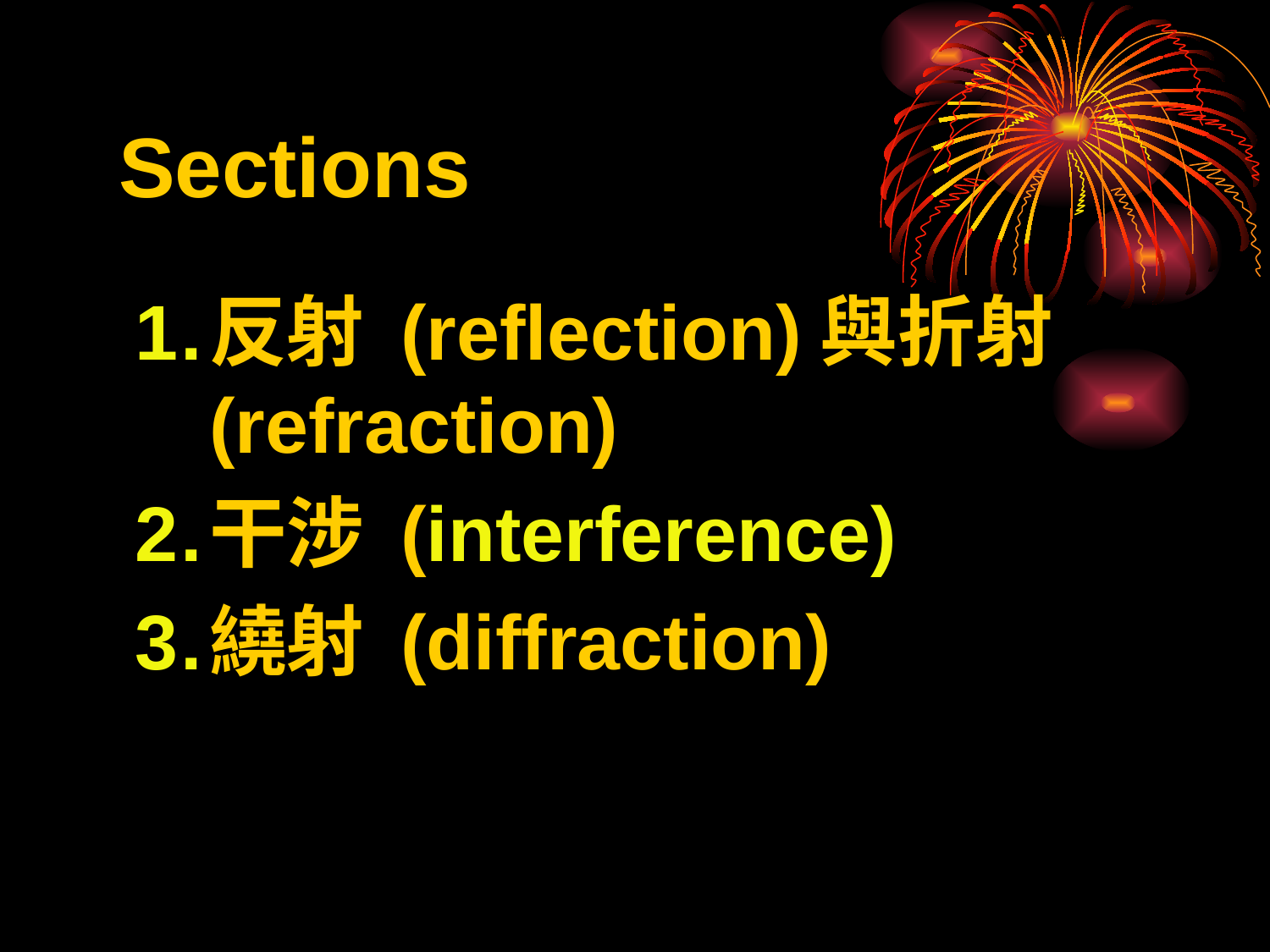

# Sections
反射 (reflection)與折射 (refraction)
干涉 (interference)
繞射 (diffraction)